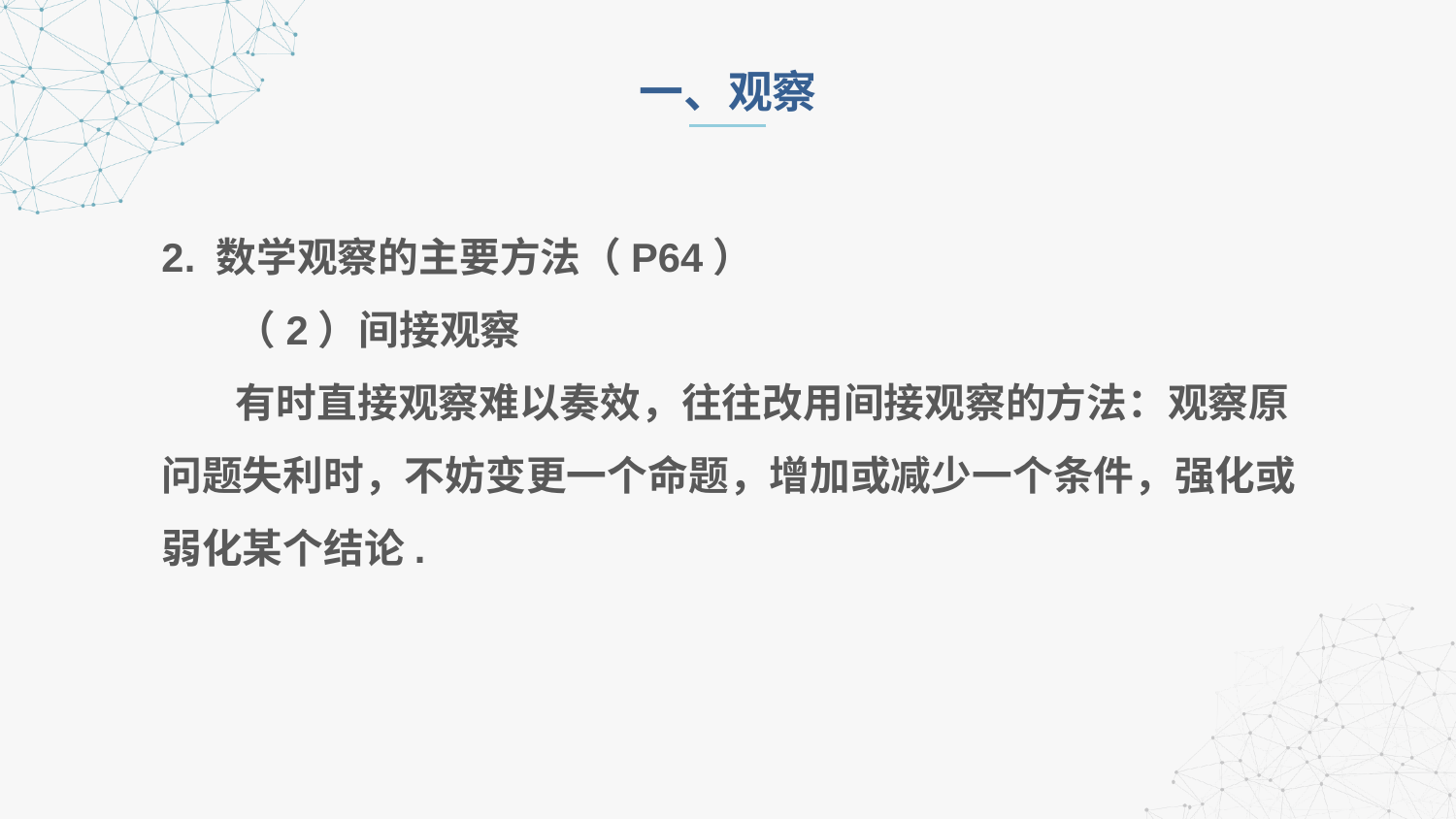

一、观察
2. 数学观察的主要方法（P64）
       （2）间接观察
       有时直接观察难以奏效，往往改用间接观察的方法：观察原问题失利时，不妨变更一个命题，增加或减少一个条件，强化或弱化某个结论.